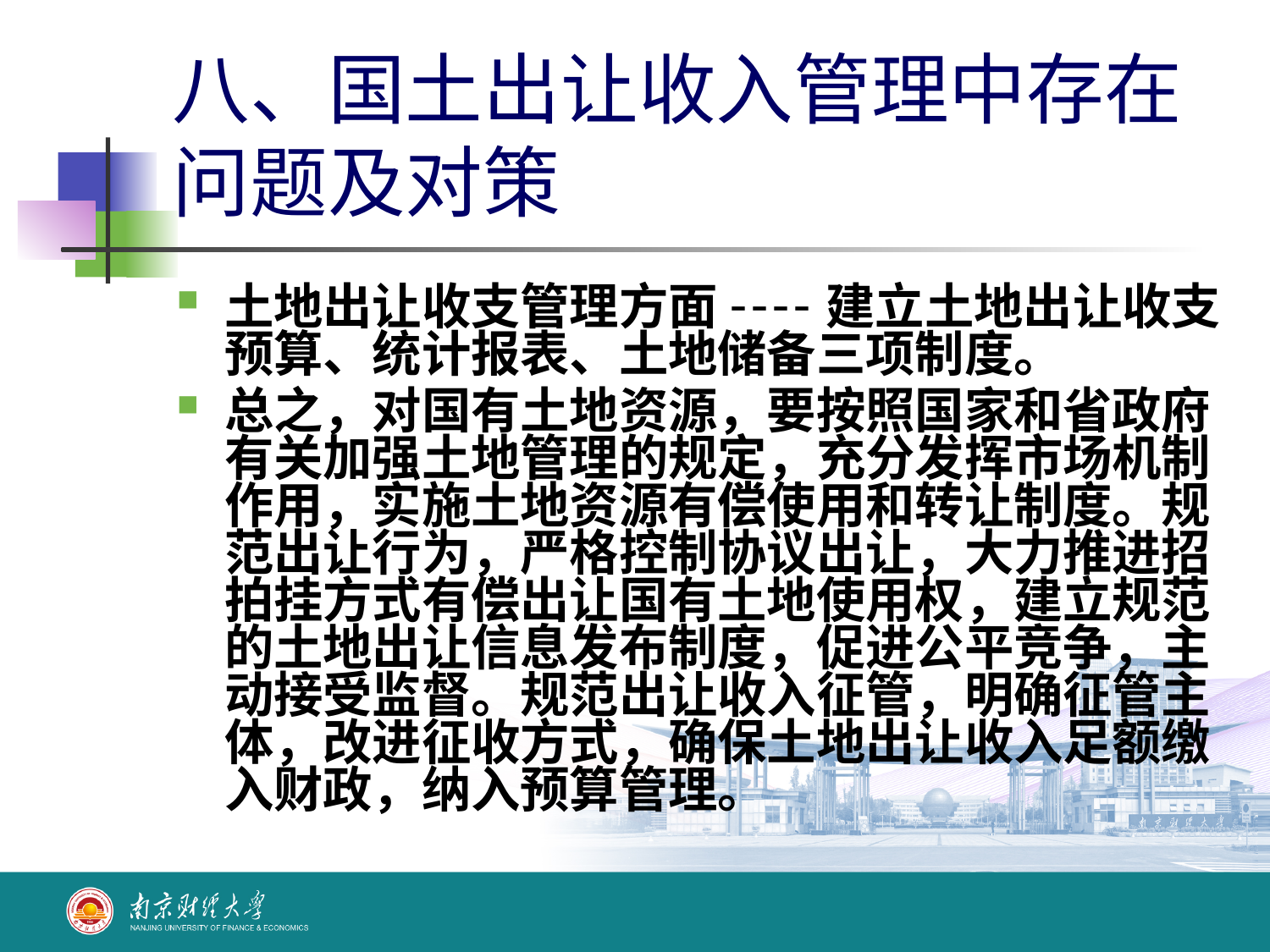

# 八、国土出让收入管理中存在问题及对策
土地出让收支管理方面----建立土地出让收支预算、统计报表、土地储备三项制度。
总之，对国有土地资源，要按照国家和省政府有关加强土地管理的规定，充分发挥市场机制作用，实施土地资源有偿使用和转让制度。规范出让行为，严格控制协议出让，大力推进招拍挂方式有偿出让国有土地使用权，建立规范的土地出让信息发布制度，促进公平竞争，主动接受监督。规范出让收入征管，明确征管主体，改进征收方式，确保土地出让收入足额缴入财政，纳入预算管理。